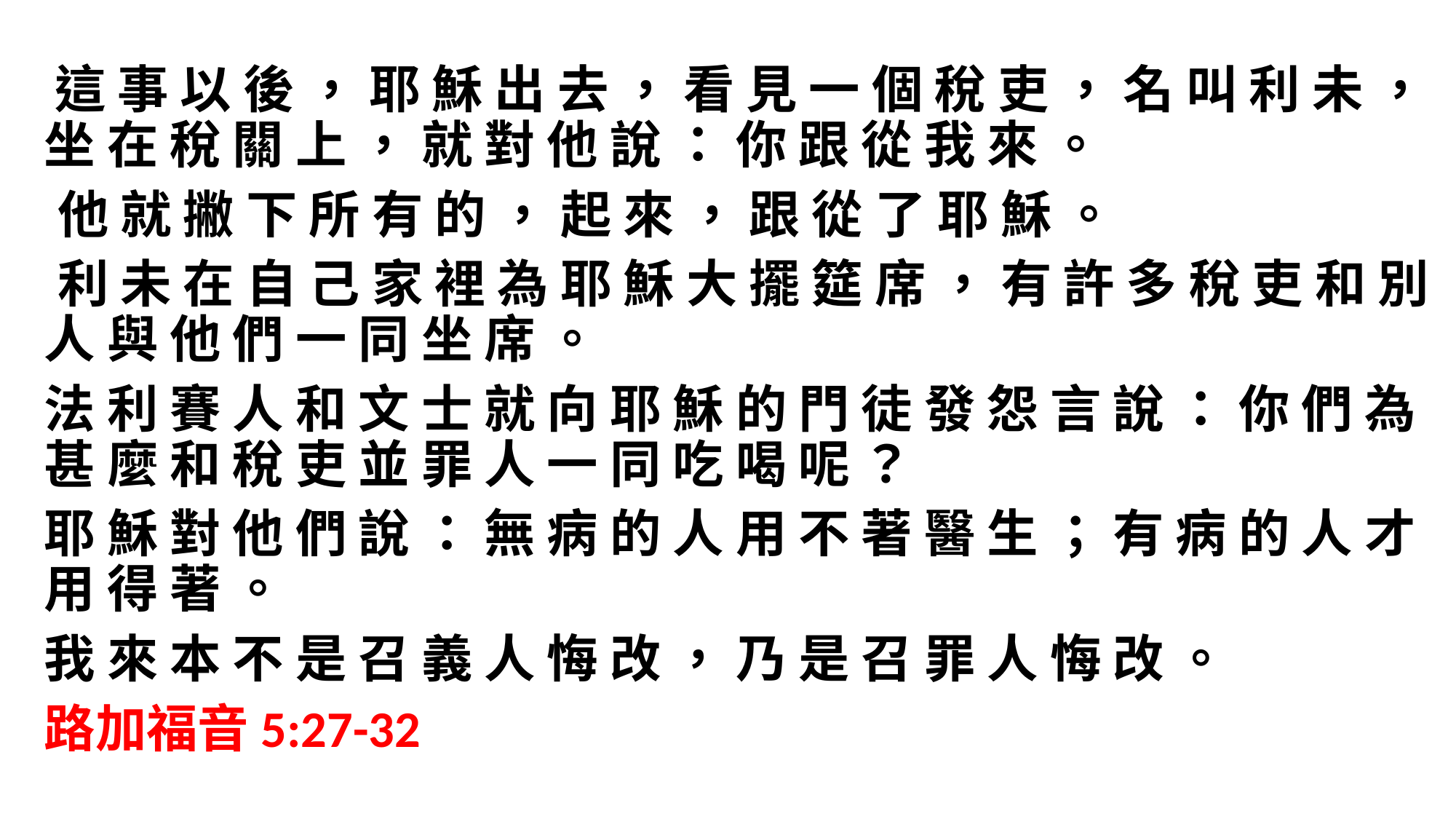

#
 這 事 以 後 ， 耶 穌 出 去 ， 看 見 一 個 稅 吏 ， 名 叫 利 未 ， 坐 在 稅 關 上 ， 就 對 他 說 ： 你 跟 從 我 來 。
 他 就 撇 下 所 有 的 ， 起 來 ， 跟 從 了 耶 穌 。
 利 未 在 自 己 家 裡 為 耶 穌 大 擺 筵 席 ， 有 許 多 稅 吏 和 別 人 與 他 們 一 同 坐 席 。
法 利 賽 人 和 文 士 就 向 耶 穌 的 門 徒 發 怨 言 說 ： 你 們 為 甚 麼 和 稅 吏 並 罪 人 一 同 吃 喝 呢 ？
耶 穌 對 他 們 說 ： 無 病 的 人 用 不 著 醫 生 ； 有 病 的 人 才 用 得 著 。
我 來 本 不 是 召 義 人 悔 改 ， 乃 是 召 罪 人 悔 改 。
路加福音5:27-32